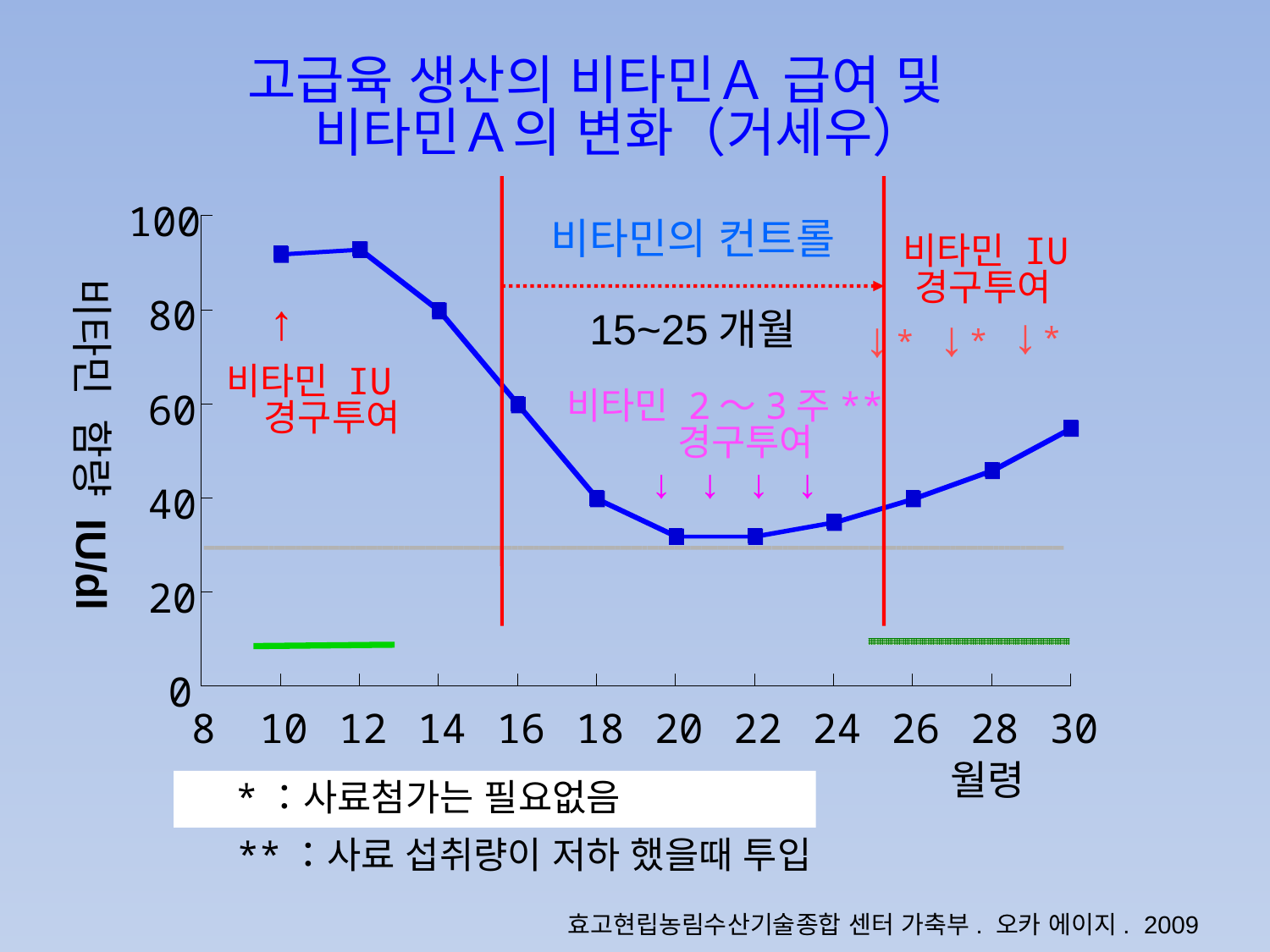

고급육 생산의 비타민Ａ 급여 및
  비타민Ａ의 변화（거세우）

비타민의 컨트롤

15~25개월
100

비타민 IU

경구투여
80
↑

↓
↓
↓

*
*
*
비타민 IU
비타민 2～3주**
60
경구투여

경구투여

↓ ↓ ↓ ↓

40

20

0

8
10
12
14
16
18
20
22
24
26
28
30
비타민  함량 IU/dl
월령

　*：사료첨가는 필요없음
**：사료 섭취량이 저하 했을때 투입
효고현립농림수산기술종합 센터 가축부. 오카 에이지.  2009